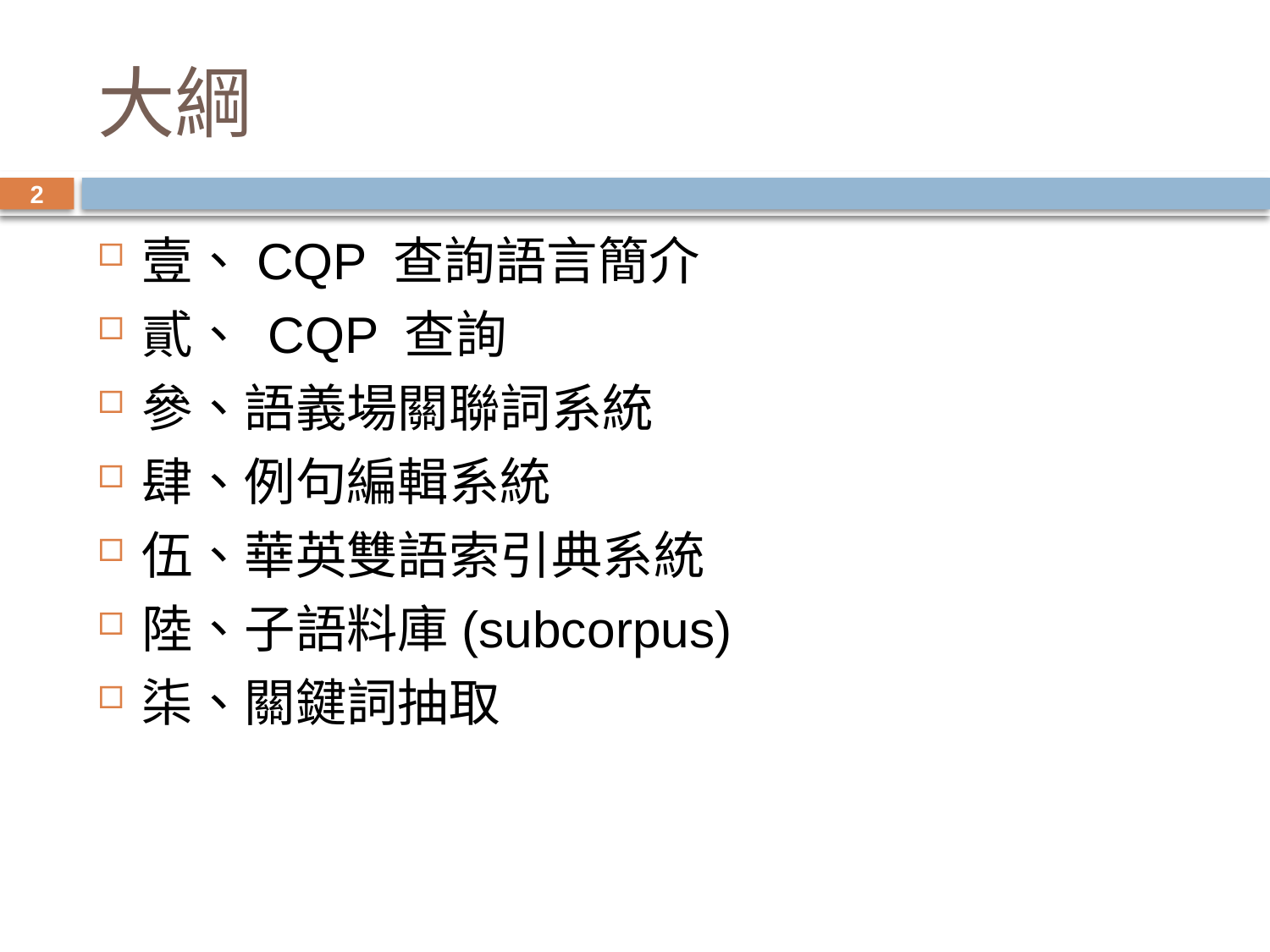

# 大綱
2
壹、CQP 查詢語言簡介
貳、 CQP 查詢
參、語義場關聯詞系統
肆、例句編輯系統
伍、華英雙語索引典系統
陸、子語料庫(subcorpus)
柒、關鍵詞抽取